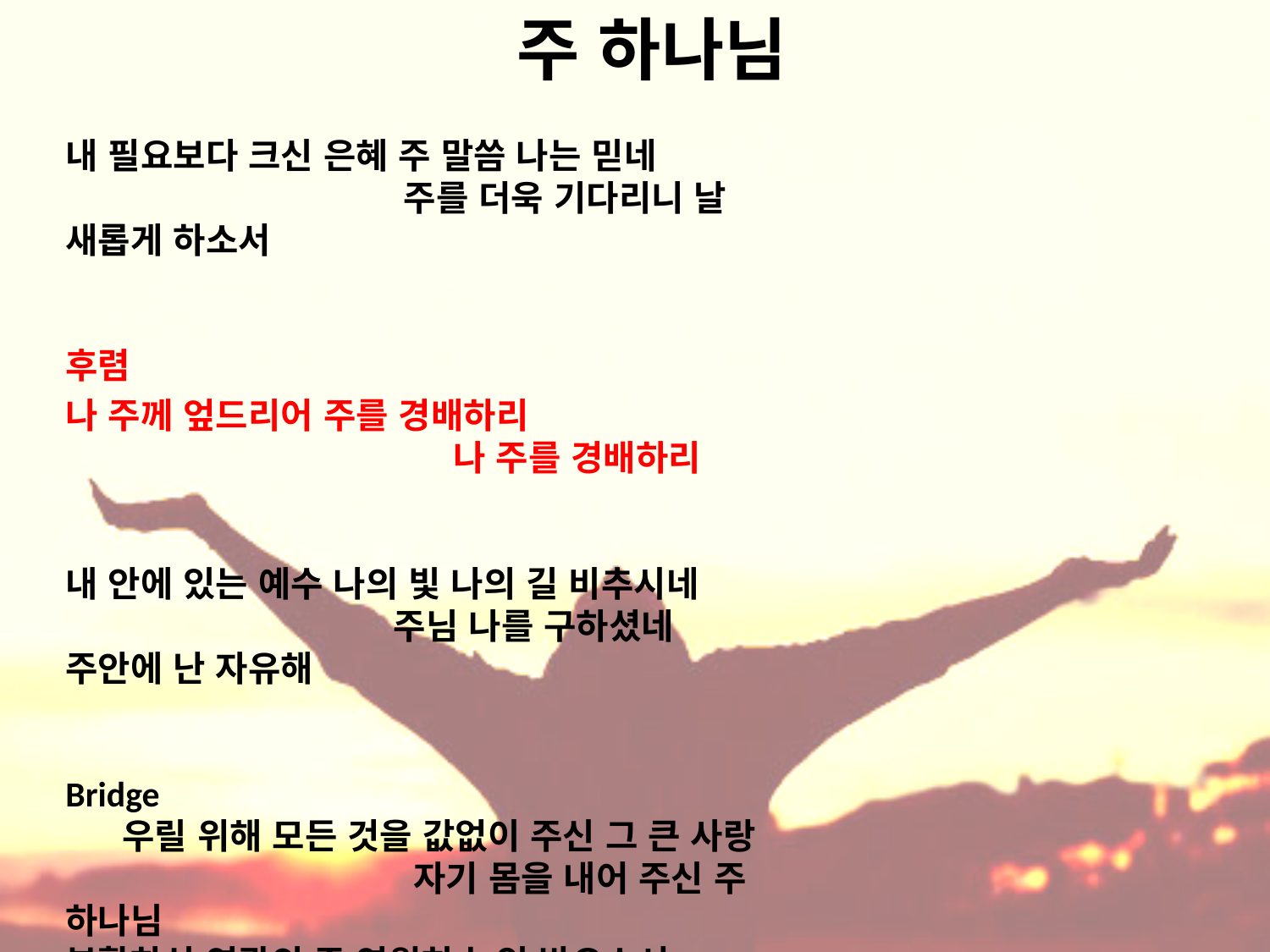

# 주 하나님
내 필요보다 크신 은혜 주 말씀 나는 믿네                                             주를 더욱 기다리니 날 새롭게 하소서

후렴
나 주께 엎드리어 주를 경배하리                                                               나 주를 경배하리

내 안에 있는 예수 나의 빛 나의 길 비추시네                                        주님 나를 구하셨네 주안에 난 자유해

Bridge                                                                                 우릴 위해 모든 것을 값없이 주신 그 큰 사랑                                    자기 몸을 내어 주신 주 하나님                                                   부활하신 영광의 주 영원히 높임 받으소서                                        온 세상을 구원하신 주 하나님